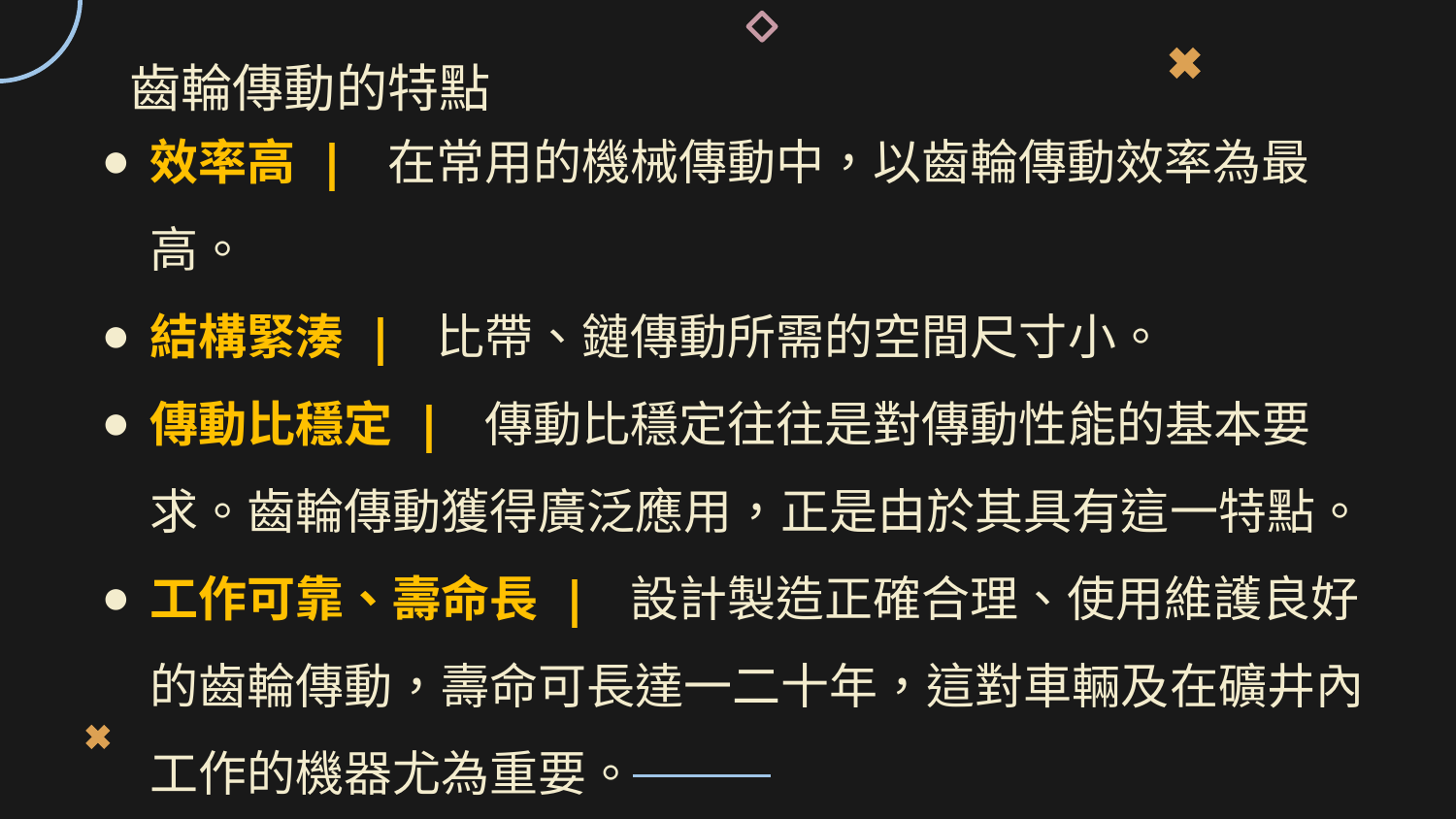

# 齒輪傳動的特點
效率高 | 在常用的機械傳動中，以齒輪傳動效率為最高。
結構緊湊 | 比帶、鏈傳動所需的空間尺寸小。
傳動比穩定 | 傳動比穩定往往是對傳動性能的基本要求。齒輪傳動獲得廣泛應用，正是由於其具有這一特點。
工作可靠、壽命長 | 設計製造正確合理、使用維護良好的齒輪傳動，壽命可長達一二十年，這對車輛及在礦井內工作的機器尤為重要。